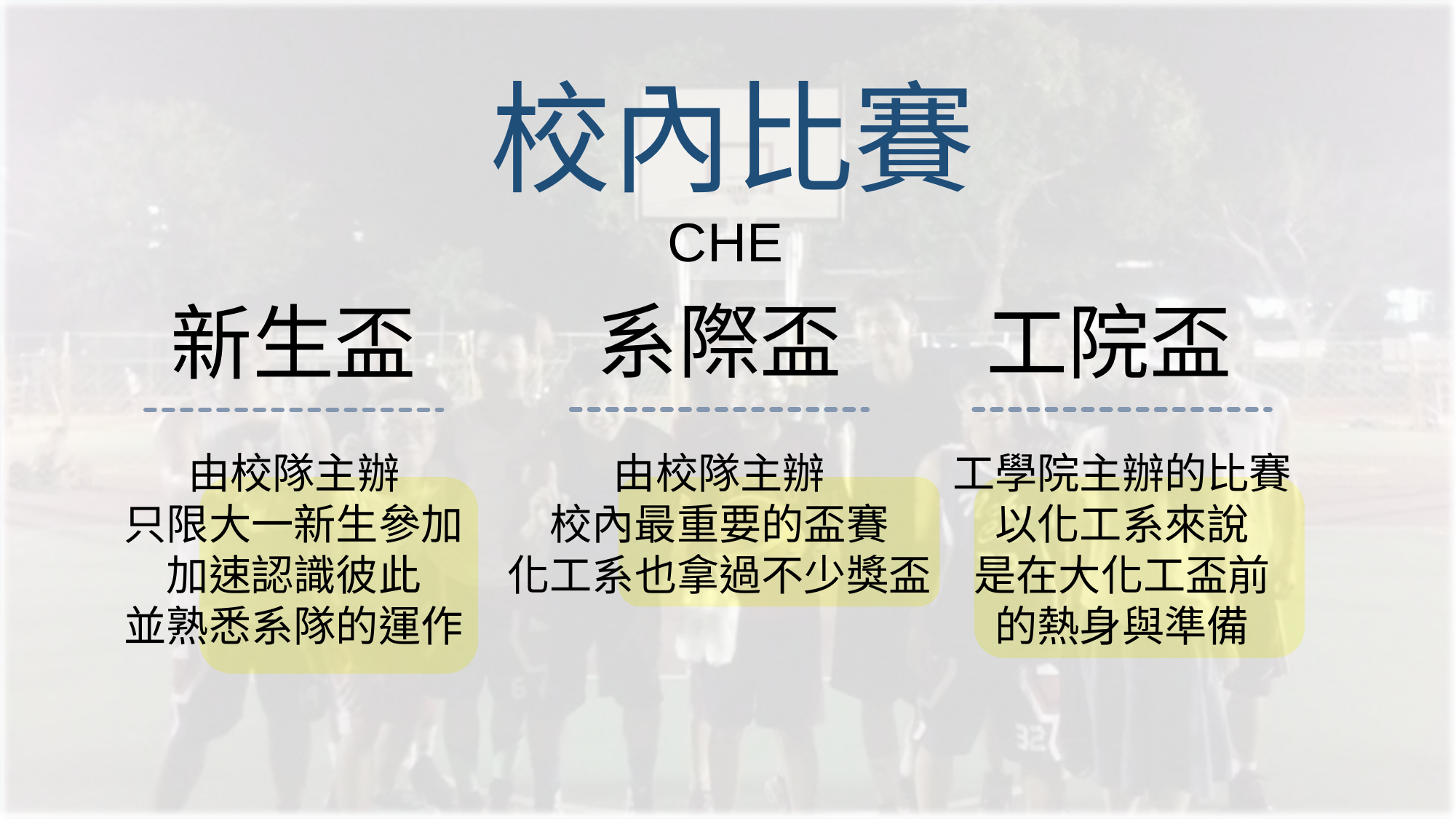

校內比賽
CHE

系際盃
工院盃
新生盃
由校隊主辦
只限大一新生參加
加速認識彼此
並熟悉系隊的運作

由校隊主辦
校內最重要的盃賽
化工系也拿過不少獎盃
工學院主辦的比賽
以化工系來說
是在大化工盃前
的熱身與準備